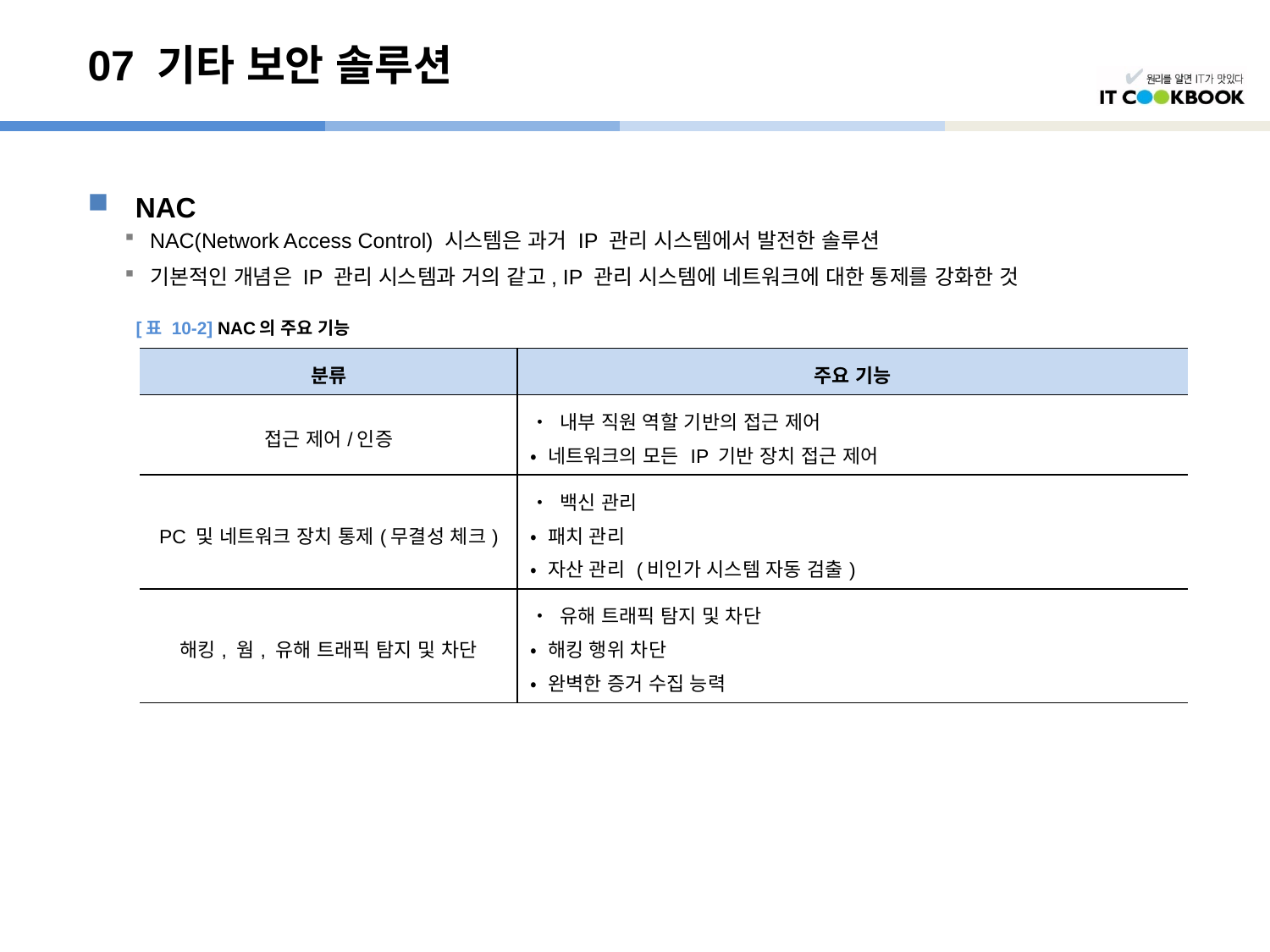

# 07 기타 보안 솔루션
NAC
NAC(Network Access Control) 시스템은 과거 IP 관리 시스템에서 발전한 솔루션
기본적인 개념은 IP 관리 시스템과 거의 같고, IP 관리 시스템에 네트워크에 대한 통제를 강화한 것
[표 10-2] NAC의 주요 기능
| 분류 | 주요 기능 |
| --- | --- |
| 접근 제어/인증 | • 내부 직원 역할 기반의 접근 제어 • 네트워크의 모든 IP 기반 장치 접근 제어 |
| PC 및 네트워크 장치 통제(무결성 체크) | • 백신 관리 • 패치 관리 • 자산 관리 (비인가 시스템 자동 검출) |
| 해킹, 웜, 유해 트래픽 탐지 및 차단 | • 유해 트래픽 탐지 및 차단 • 해킹 행위 차단 • 완벽한 증거 수집 능력 |